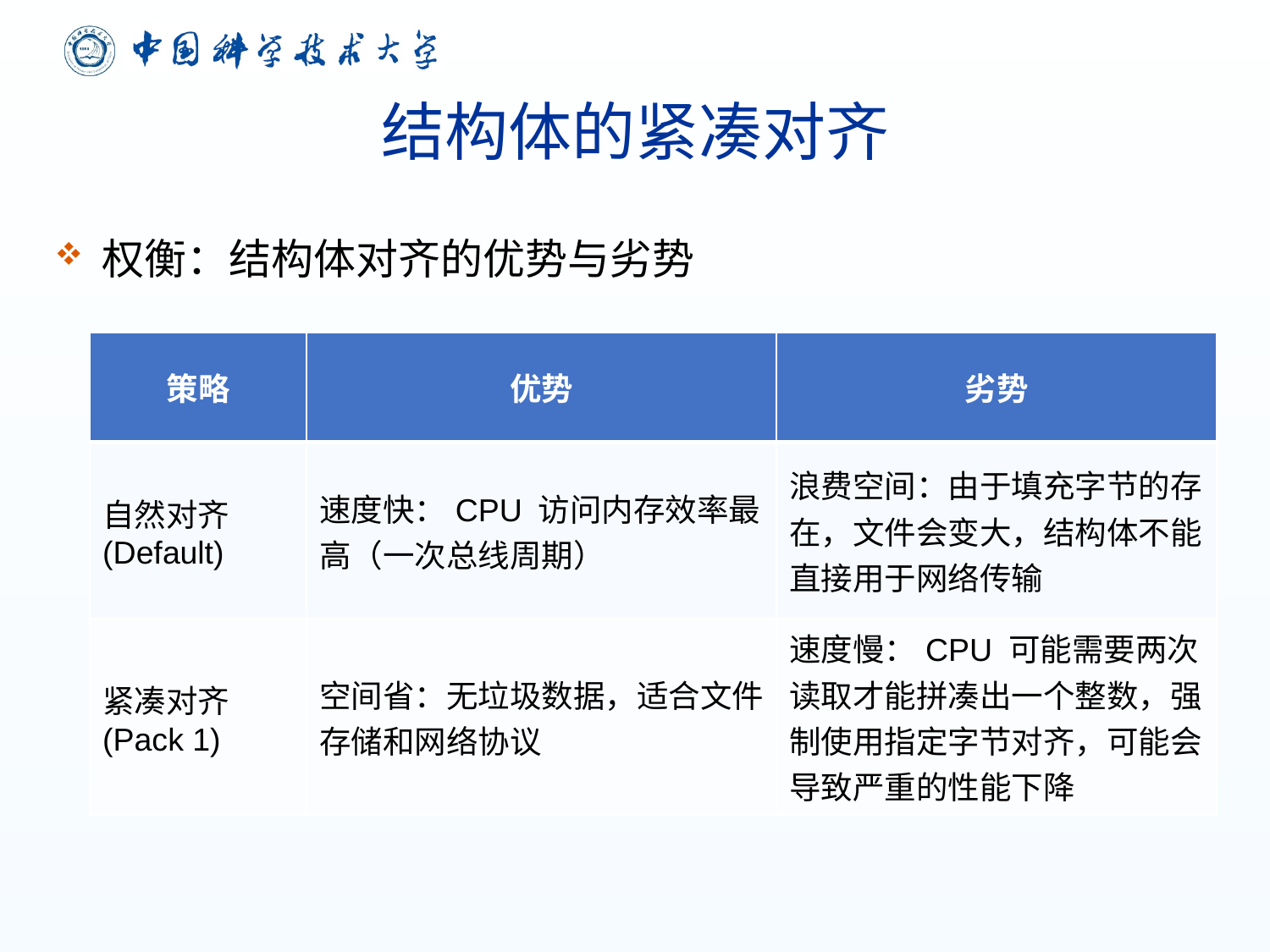

# 结构体的紧凑对齐
权衡：结构体对齐的优势与劣势
| 策略 | 优势 | 劣势 |
| --- | --- | --- |
| 自然对齐 (Default) | 速度快：CPU 访问内存效率最高（一次总线周期） | 浪费空间：由于填充字节的存在，文件会变大，结构体不能直接用于网络传输 |
| 紧凑对齐 (Pack 1) | 空间省：无垃圾数据，适合文件存储和网络协议 | 速度慢：CPU 可能需要两次读取才能拼凑出一个整数，强制使用指定字节对齐，可能会导致严重的性能下降 |